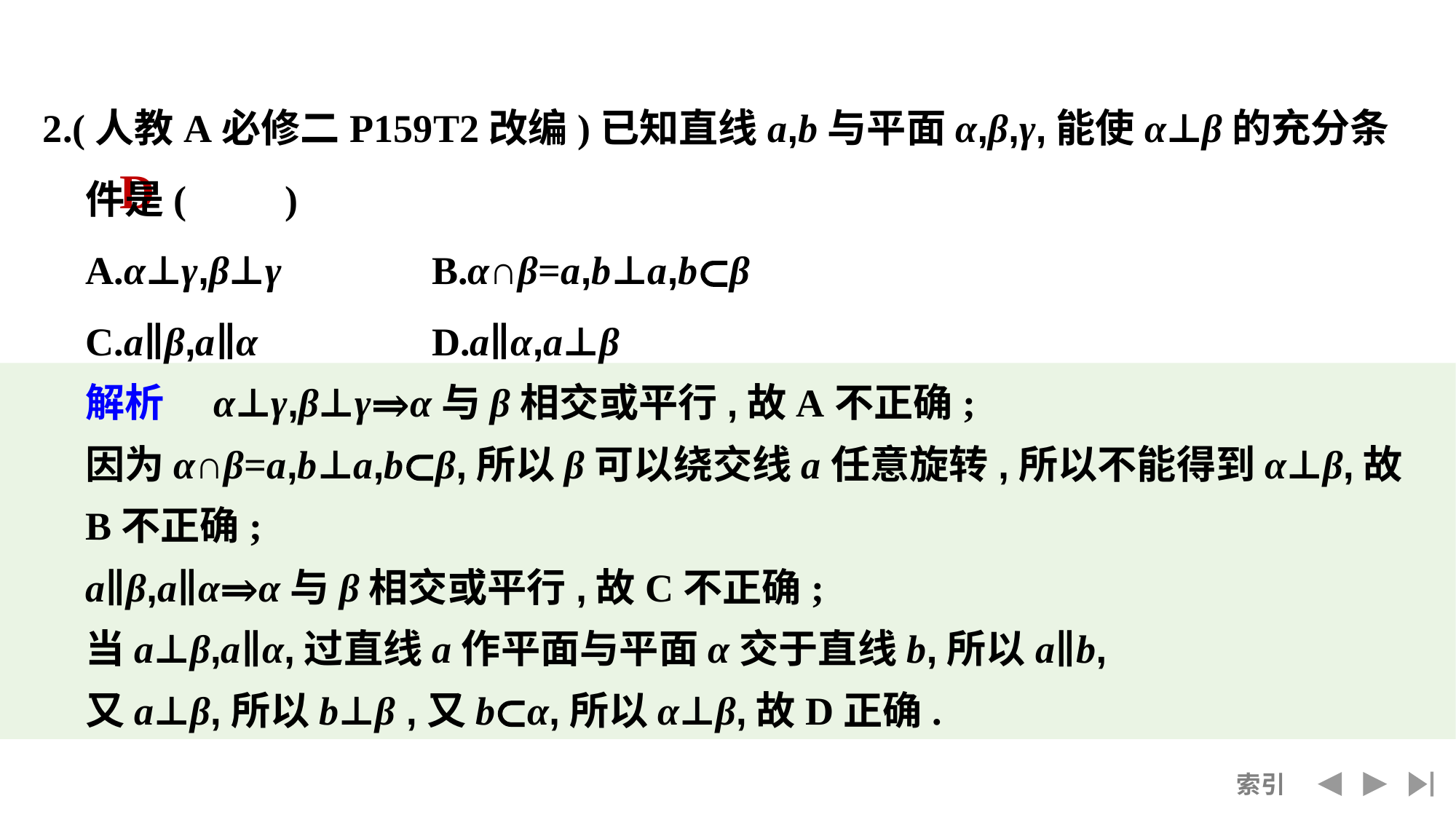

2.(人教A必修二P159T2改编)已知直线a,b与平面α,β,γ,能使α⊥β的充分条件是(　　)
	A.α⊥γ,β⊥γ	　　　B.α∩β=a,b⊥a,b⊂β
	C.a∥β,a∥α	　　　D.a∥α,a⊥β
	解析　α⊥γ,β⊥γ⇒α与β相交或平行,故A不正确;
	因为α∩β=a,b⊥a,b⊂β,所以β可以绕交线a任意旋转,所以不能得到α⊥β,故B不正确;
	a∥β,a∥α⇒α与β相交或平行,故C不正确;
	当a⊥β,a∥α,过直线a作平面与平面α交于直线b,所以a∥b,
	又a⊥β,所以b⊥β ,又b⊂α,所以α⊥β,故D正确.
D